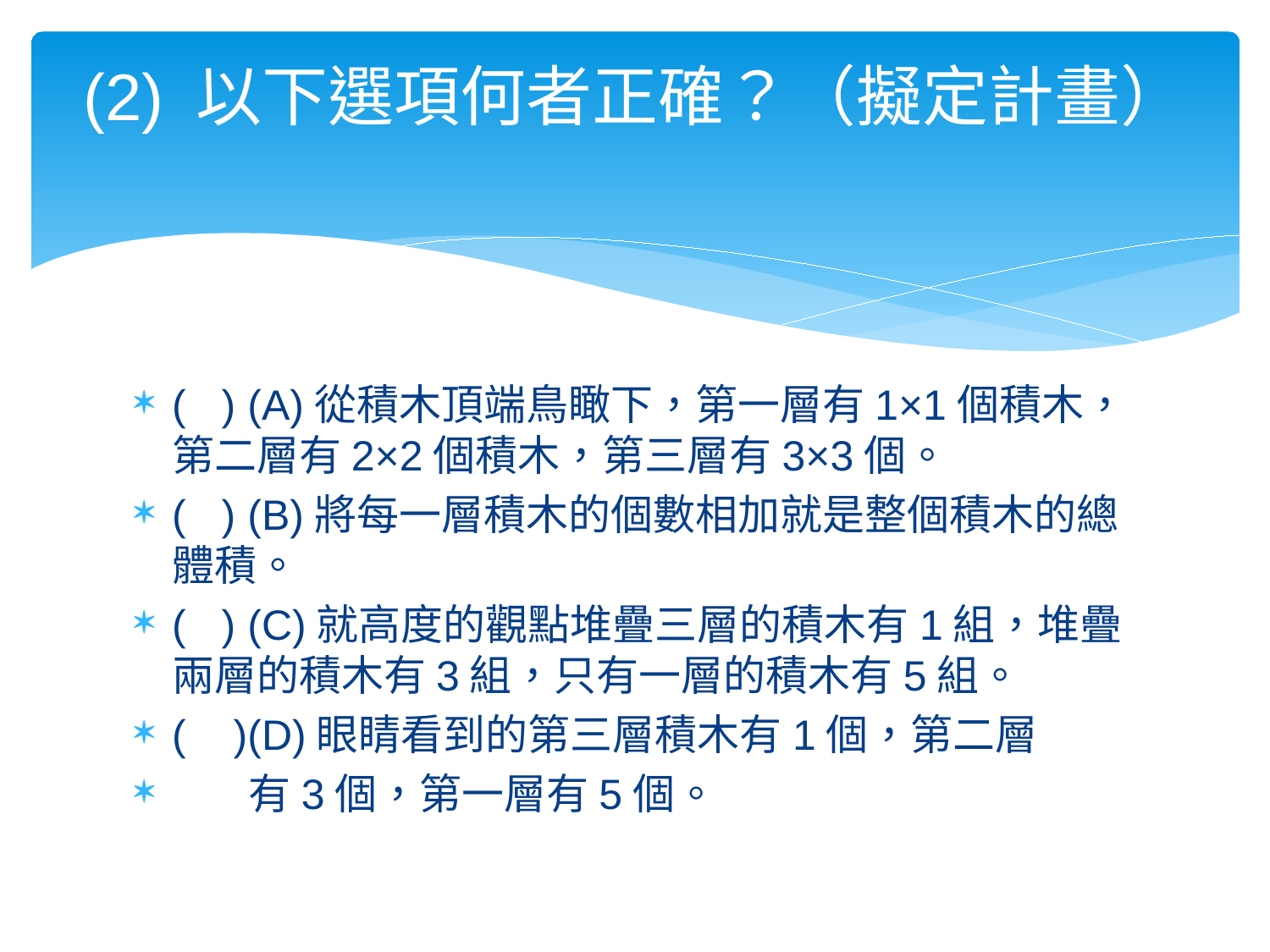

# (2) 以下選項何者正確？（擬定計畫）
(   ) (A)從積木頂端鳥瞰下，第一層有1×1個積木，第二層有2×2個積木，第三層有3×3個。
(   ) (B)將每一層積木的個數相加就是整個積木的總體積。
(   ) (C)就高度的觀點堆疊三層的積木有1組，堆疊兩層的積木有3組，只有一層的積木有5組。
(    )(D)眼睛看到的第三層積木有1個，第二層
       有3個，第一層有5個。